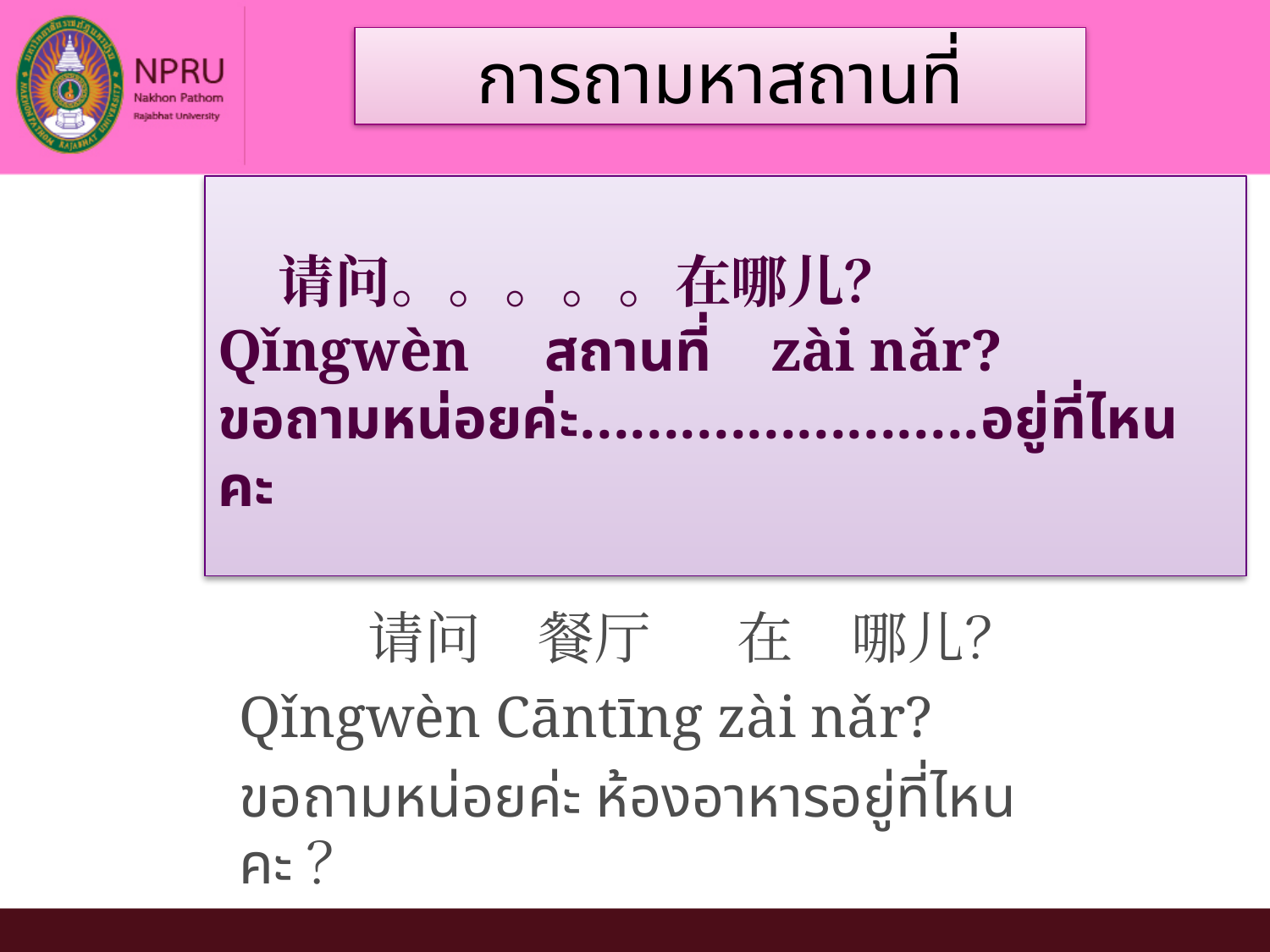

การถามหาสถานที่
# 请问。。。。。在哪儿？ Qǐngwèn     สถานที่    zài nǎr? ขอถามหน่อยค่ะ........................อยู่ที่ไหนคะ
        请问    餐厅      在    哪儿？
Qǐngwèn Cāntīng zài nǎr?
ขอถามหน่อยค่ะ ห้องอาหารอยู่ที่ไหนคะ？